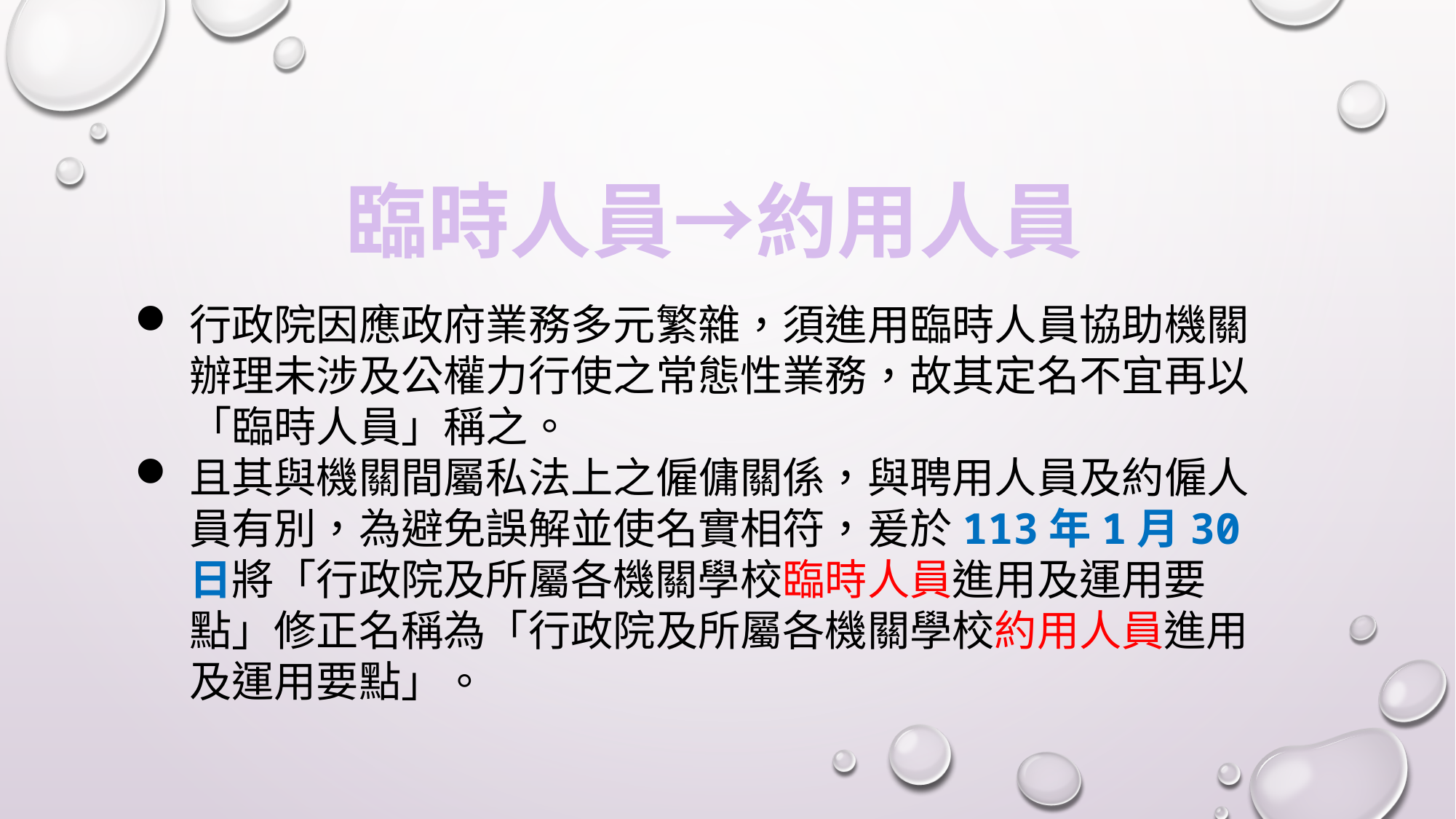

臨時人員→約用人員
行政院因應政府業務多元繁雜，須進用臨時人員協助機關辦理未涉及公權力行使之常態性業務，故其定名不宜再以「臨時人員」稱之。
且其與機關間屬私法上之僱傭關係，與聘用人員及約僱人員有別，為避免誤解並使名實相符，爰於113年1月30日將「行政院及所屬各機關學校臨時人員進用及運用要點」修正名稱為「行政院及所屬各機關學校約用人員進用及運用要點」。